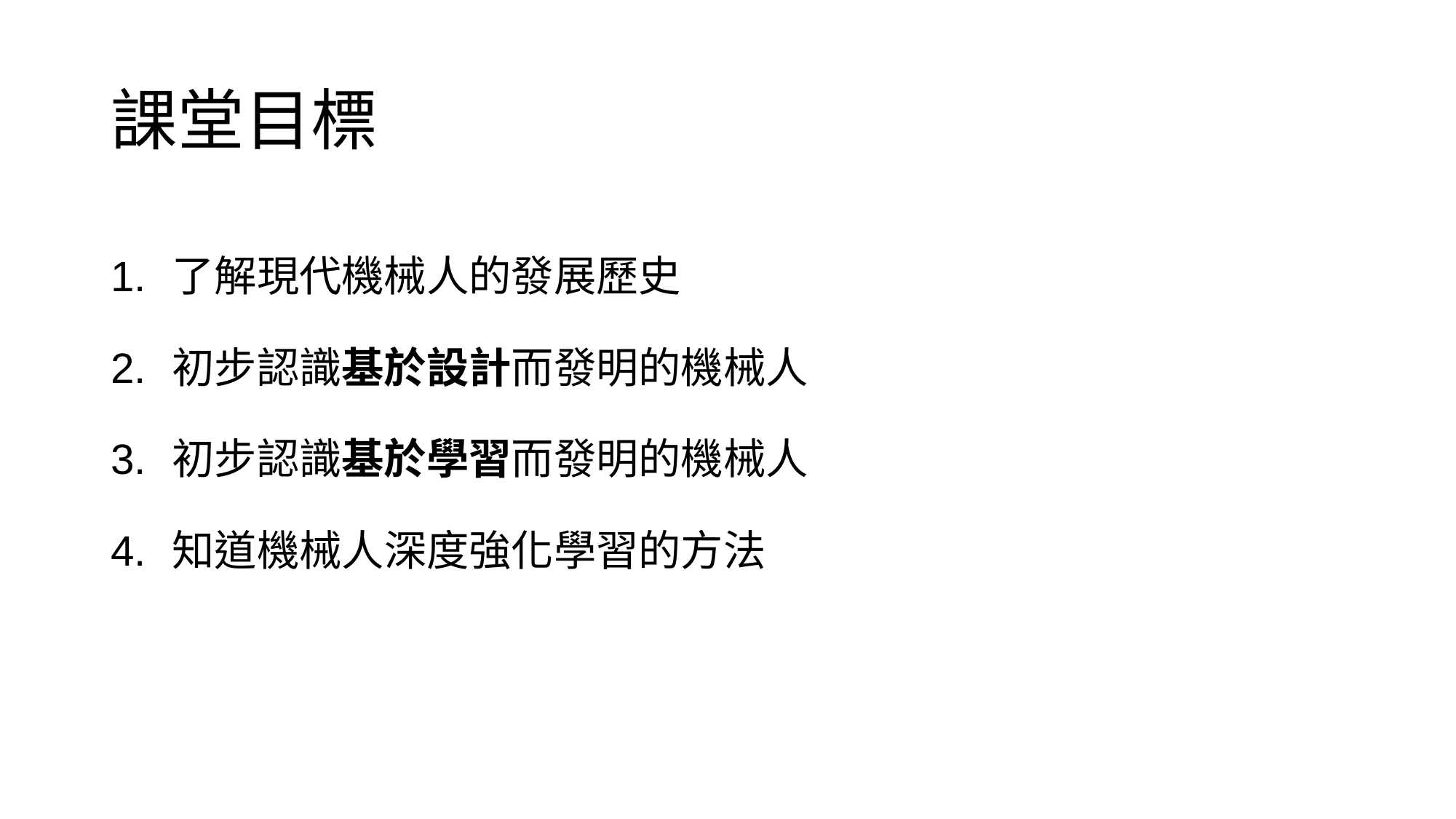

# 課堂目標
了解現代機械人的發展歷史
初步認識基於設計而發明的機械人
初步認識基於學習而發明的機械人
知道機械人深度強化學習的方法